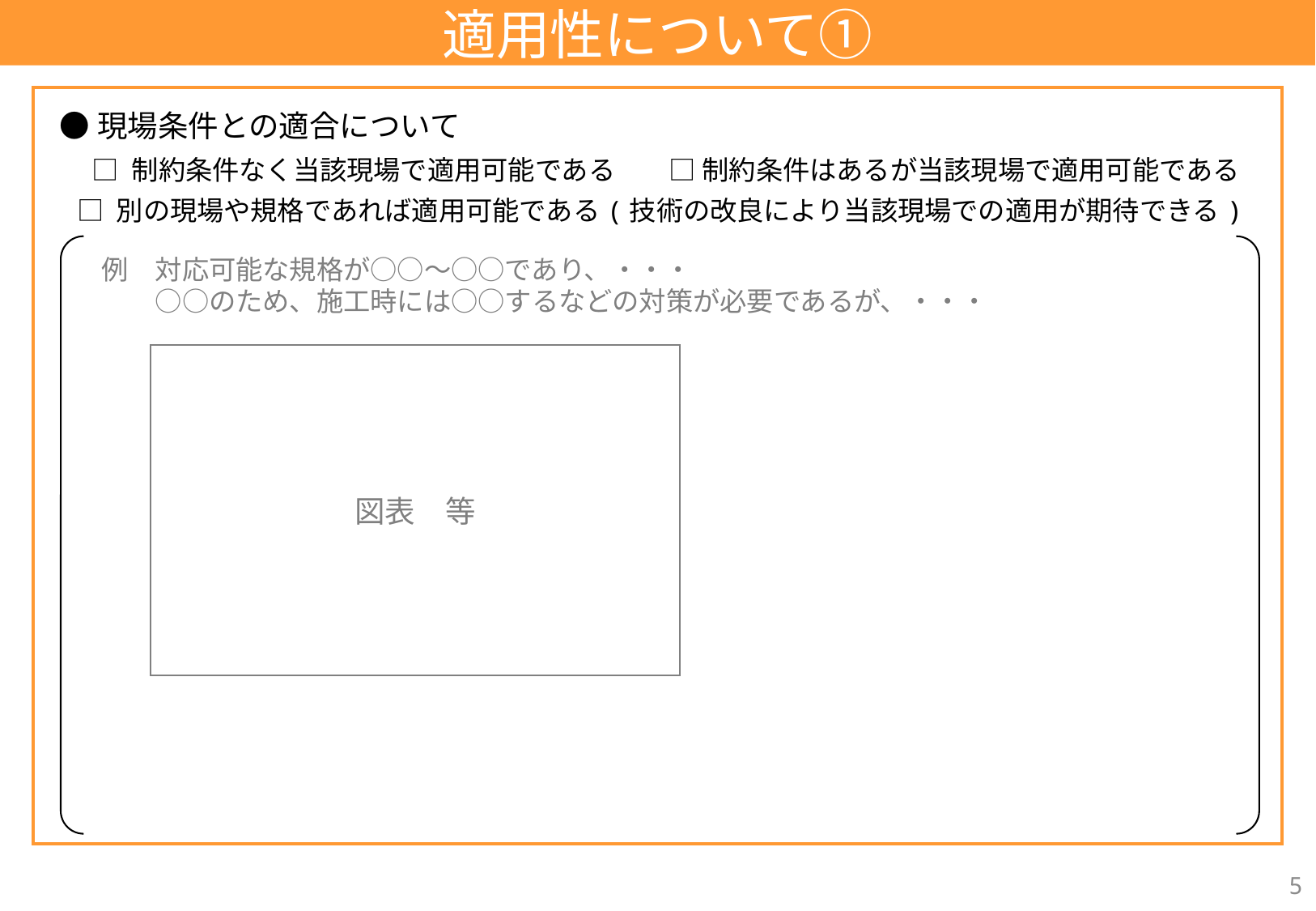

適用性について①

●現場条件との適合について
□ 制約条件なく当該現場で適用可能である　　□ 制約条件はあるが当該現場で適用可能である
□ 別の現場や規格であれば適用可能である(技術の改良により当該現場での適用が期待できる)

例　対応可能な規格が○○～○○であり、・・・
　　○○のため、施工時には○○するなどの対策が必要であるが、・・・
図表　等
5